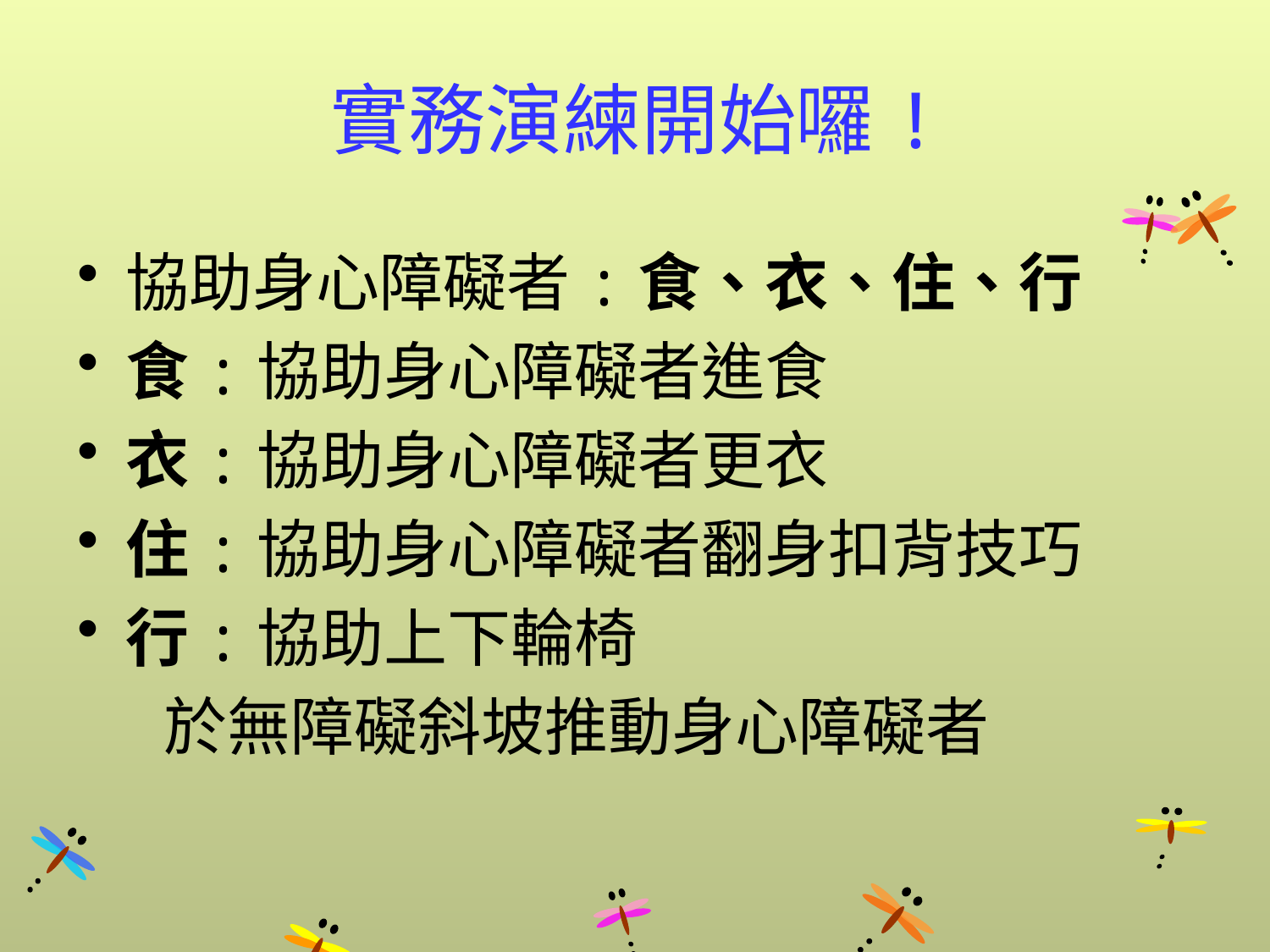

# 實務演練開始囉!
協助身心障礙者:食、衣、住、行
食:協助身心障礙者進食
衣:協助身心障礙者更衣
住:協助身心障礙者翻身扣背技巧
行:協助上下輪椅
     於無障礙斜坡推動身心障礙者